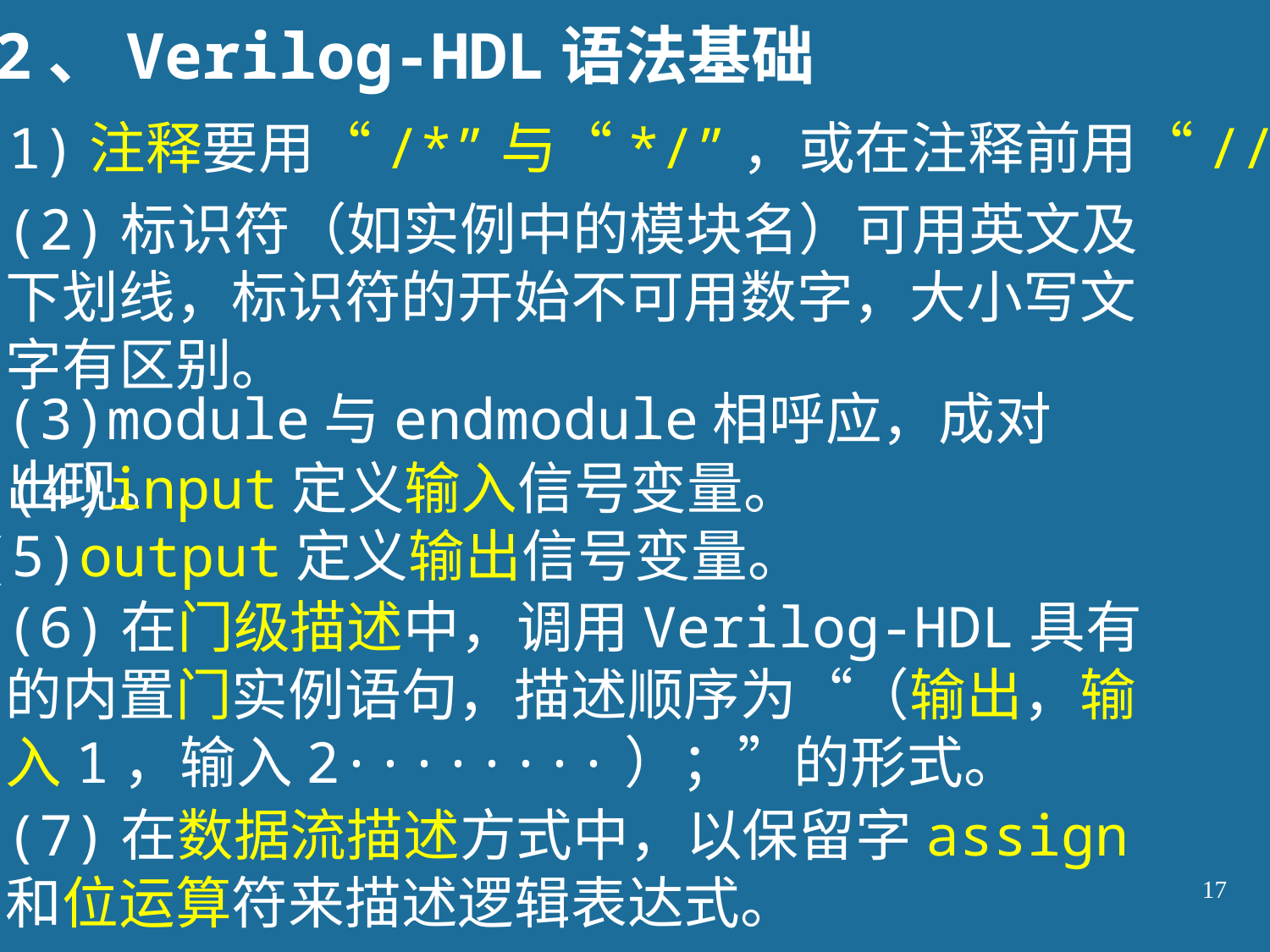

2、Verilog-HDL语法基础
(1)注释要用“/*”与“*/”，或在注释前用“//”。
(2)标识符（如实例中的模块名）可用英文及下划线，标识符的开始不可用数字，大小写文字有区别。
(3)module与endmodule相呼应，成对出现。
(4)input定义输入信号变量。
(5)output定义输出信号变量。
(6)在门级描述中，调用Verilog-HDL具有的内置门实例语句，描述顺序为“（输出，输入1，输入2········）；”的形式。
(7)在数据流描述方式中，以保留字assign和位运算符来描述逻辑表达式。
17